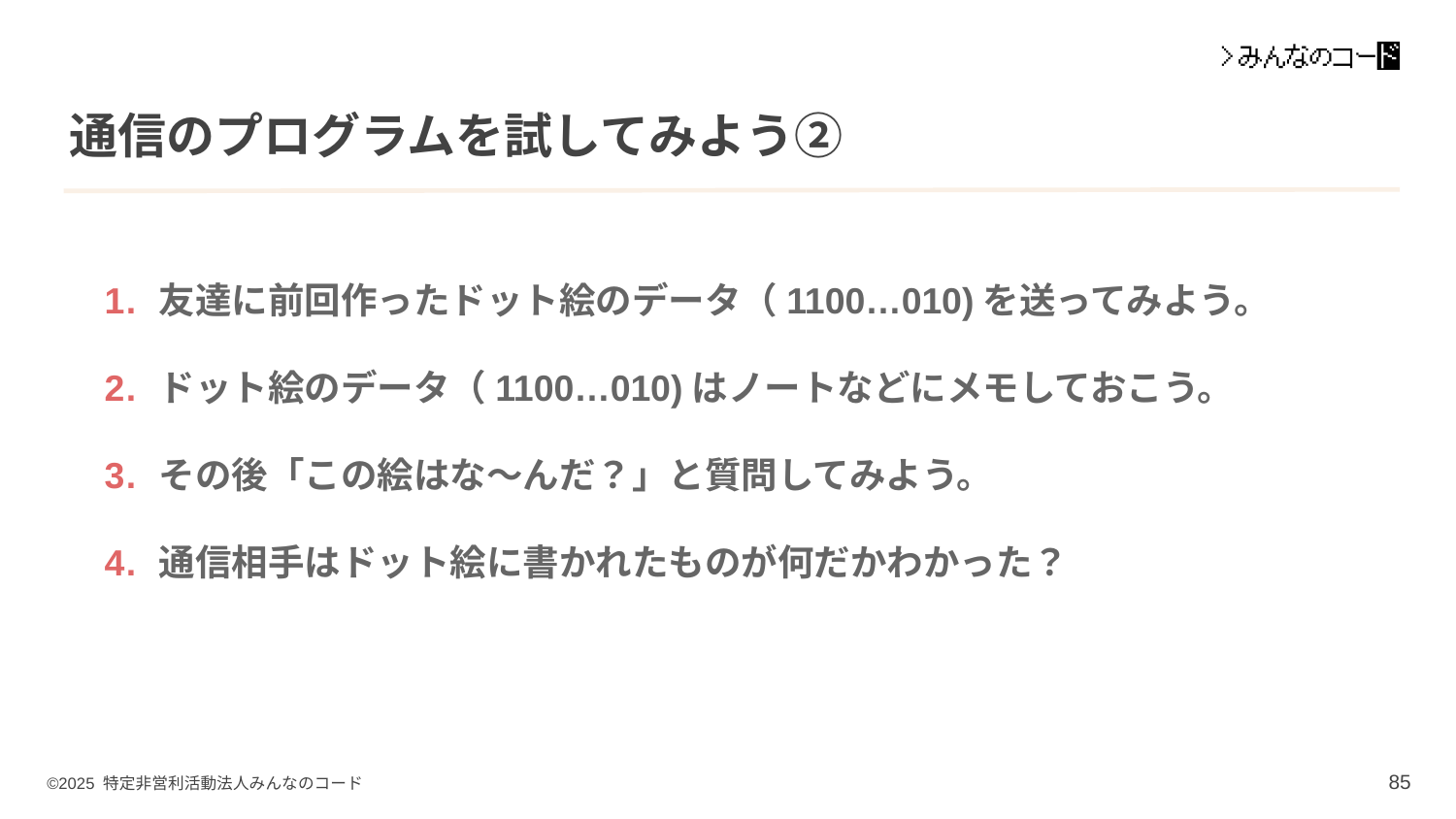

# 通信のプログラムを試してみよう②
友達に前回作ったドット絵のデータ（1100…010)を送ってみよう。
ドット絵のデータ（1100…010)はノートなどにメモしておこう。
その後「この絵はな〜んだ？」と質問してみよう。
通信相手はドット絵に書かれたものが何だかわかった？